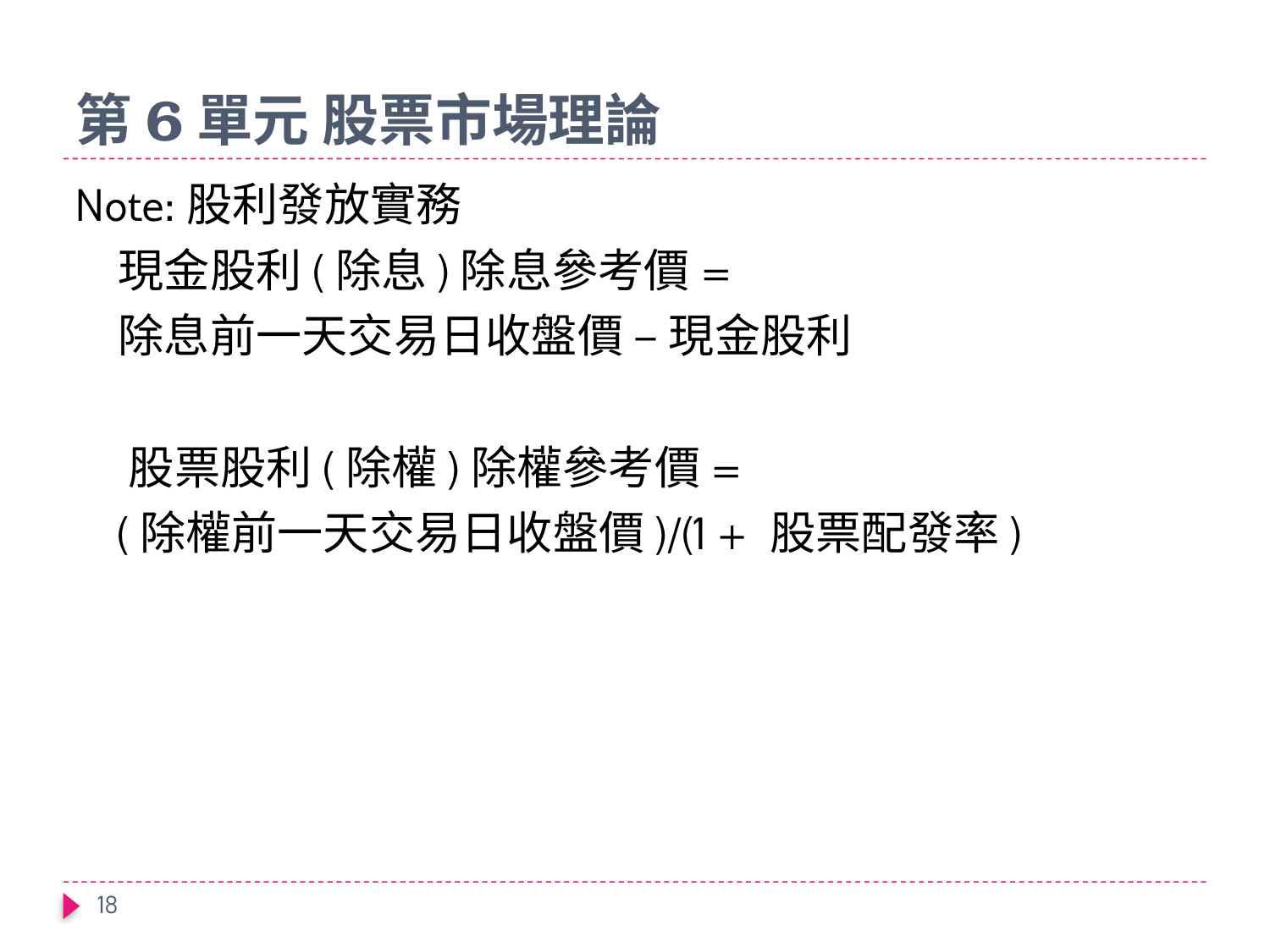

# 第6單元 股票市場理論
Note:股利發放實務
   現金股利(除息)除息參考價=
   除息前一天交易日收盤價 – 現金股利

    股票股利(除權)除權參考價=
   (除權前一天交易日收盤價)/(1 + 股票配發率)

18